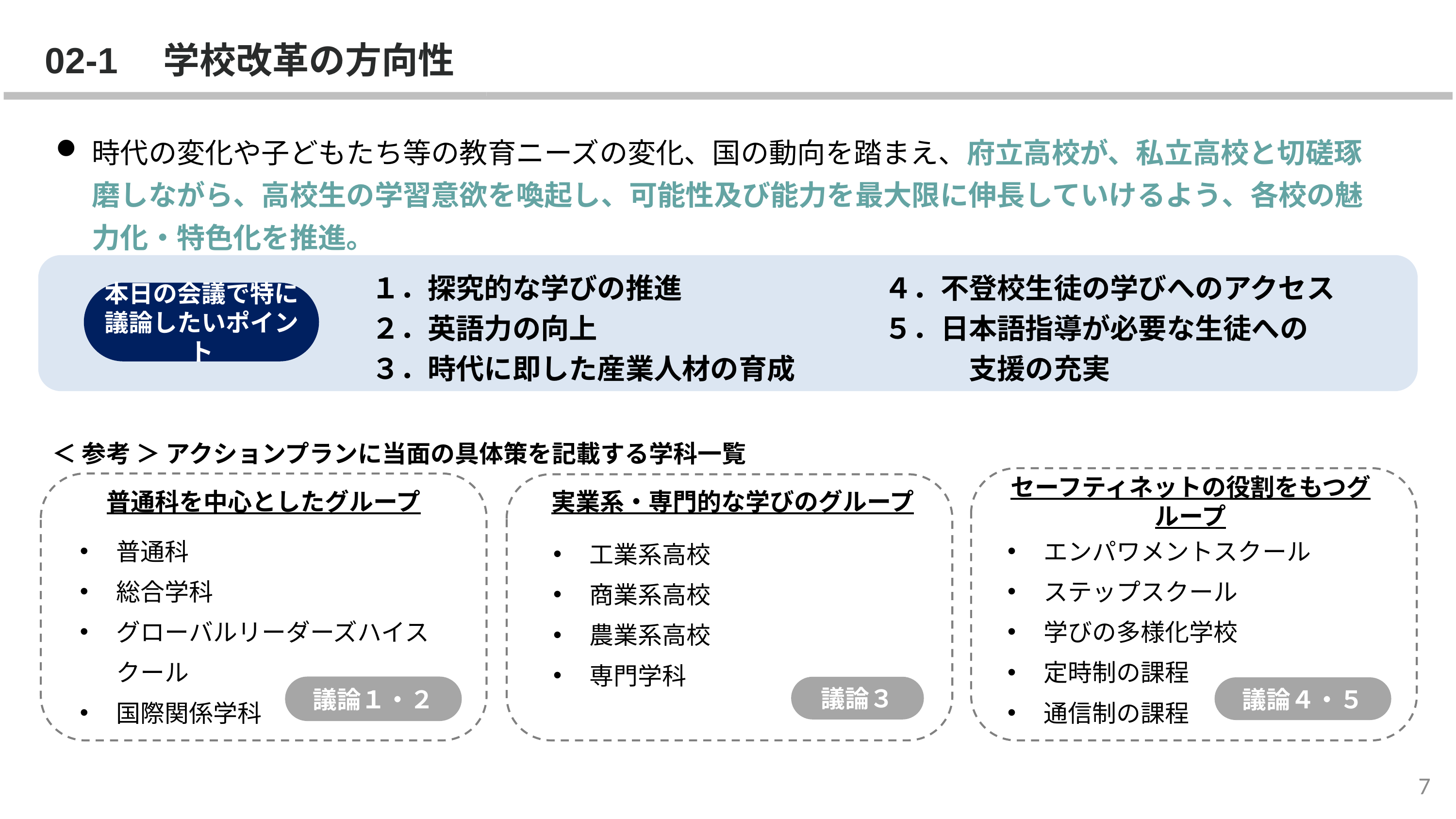

02-1　学校改革の方向性

時代の変化や子どもたち等の教育ニーズの変化、国の動向を踏まえ、府立高校が、私立高校と切磋琢磨しながら、高校生の学習意欲を喚起し、可能性及び能力を最大限に伸長していけるよう、各校の魅力化・特色化を推進。

１．探究的な学びの推進
２．英語力の向上
３．時代に即した産業人材の育成
４．不登校生徒の学びへのアクセス
５．日本語指導が必要な生徒への
　　　支援の充実
本日の会議で特に議論したいポイント
＜ 参考 ＞ アクションプランに当面の具体策を記載する学科一覧

普通科を中心としたグループ
実業系・専門的な学びのグループ
セーフティネットの役割をもつグループ
普通科
総合学科
グローバルリーダーズハイスクール
国際関係学科
エンパワメントスクール
ステップスクール
学びの多様化学校
定時制の課程
通信制の課程
工業系高校
商業系高校
農業系高校
専門学科
議論１・２
議論３
議論４・５
7